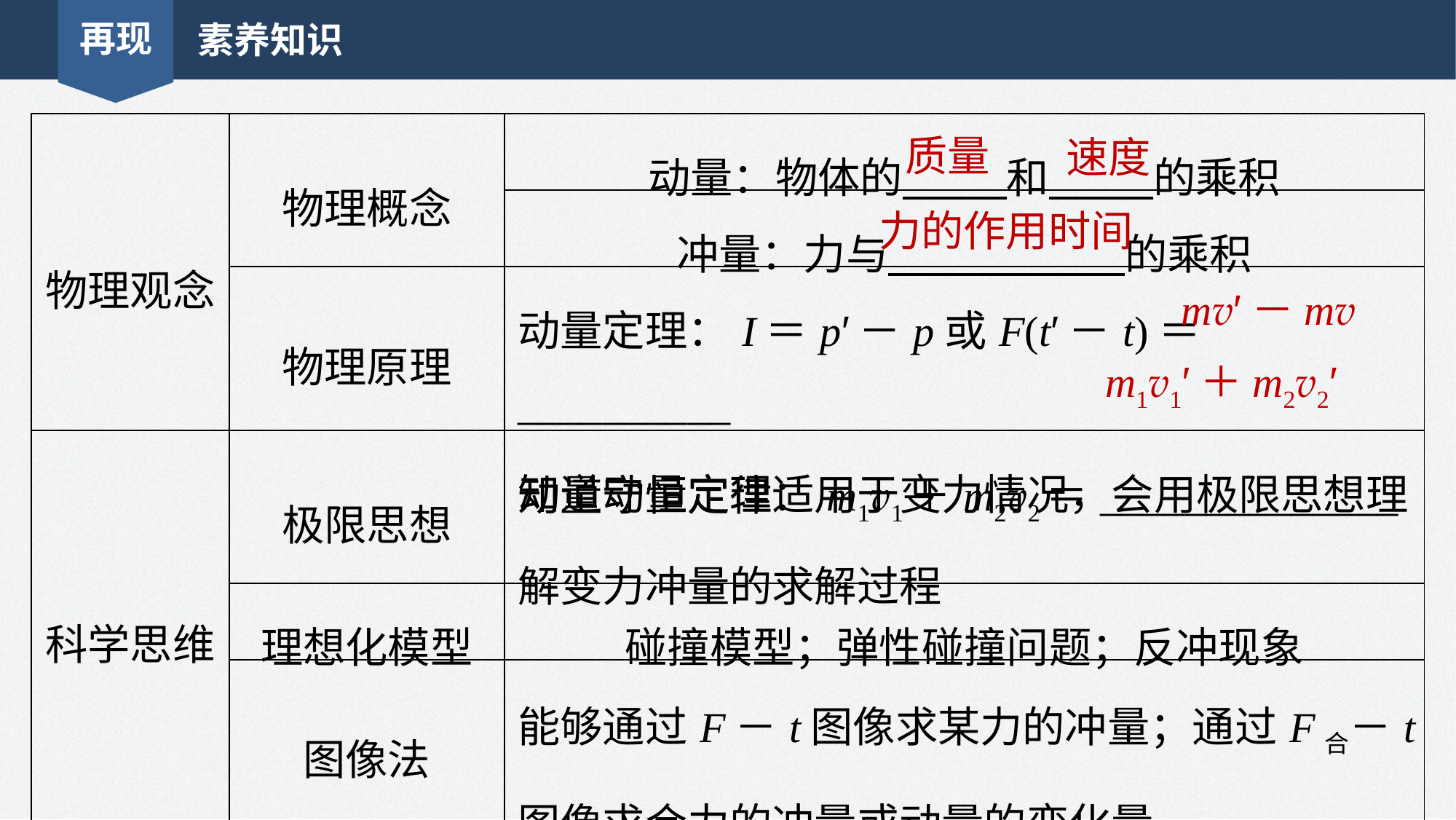

再现
素养知识
| 物理观念 | 物理概念 | 动量：物体的 和 的乘积 |
| --- | --- | --- |
|  |  | 冲量：力与 的乘积 |
|  | 物理原理 | 动量定理：I＝p′－p或F(t′－t)＝\_\_\_\_\_\_\_\_\_\_ 动量守恒定律：m1v1＋m2v2＝\_\_\_\_\_\_\_\_\_\_\_\_\_\_ |
| 科学思维 | 极限思想 | 知道动量定理适用于变力情况，会用极限思想理解变力冲量的求解过程 |
|  | 理想化模型 | 碰撞模型；弹性碰撞问题；反冲现象 |
|  | 图像法 | 能够通过F－t图像求某力的冲量；通过F合－t图像求合力的冲量或动量的变化量 |
质量
速度
力的作用时间
mv′－mv
m1v1′＋m2v2′